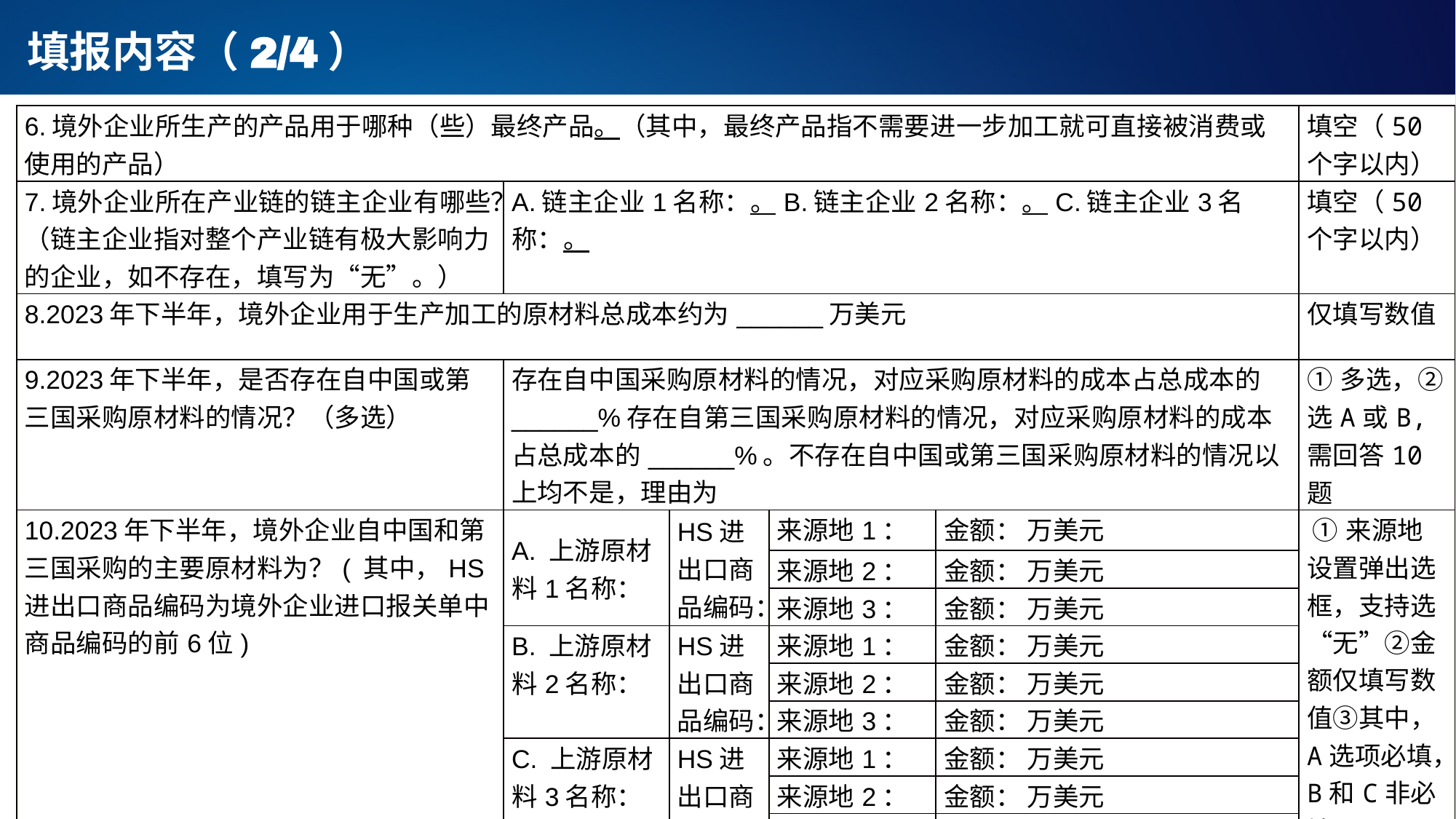

# 填报内容（2/4）
| 6.境外企业所生产的产品用于哪种（些）最终产品。（其中，最终产品指不需要进一步加工就可直接被消费或使用的产品） |  |  |  |  | 填空（50个字以内） |
| --- | --- | --- | --- | --- | --- |
| 7.境外企业所在产业链的链主企业有哪些？（链主企业指对整个产业链有极大影响力的企业，如不存在，填写为“无”。） | A.链主企业1名称：。B.链主企业2名称：。C.链主企业3名称：。 |  |  |  | 填空（50个字以内） |
| 8.2023年下半年，境外企业用于生产加工的原材料总成本约为\_\_\_\_\_\_万美元 |  |  |  |  | 仅填写数值 |
| 9.2023年下半年，是否存在自中国或第三国采购原材料的情况？（多选） | 存在自中国采购原材料的情况，对应采购原材料的成本占总成本的\_\_\_\_\_\_%存在自第三国采购原材料的情况，对应采购原材料的成本占总成本的\_\_\_\_\_\_%。不存在自中国或第三国采购原材料的情况以上均不是，理由为 |  |  |  | ①多选，②选A或B,需回答10题 |
| 10.2023年下半年，境外企业自中国和第三国采购的主要原材料为？( 其中，HS进出口商品编码为境外企业进口报关单中商品编码的前6位) | A. 上游原材料1名称： | HS进出口商品编码： | 来源地1： | 金额： 万美元 | ①来源地设置弹出选框，支持选“无”②金额仅填写数值③其中，A选项必填，B和C非必填。 |
|  |  |  | 来源地2： | 金额： 万美元 |  |
|  |  |  | 来源地3： | 金额： 万美元 |  |
|  | B. 上游原材料2名称： | HS进出口商品编码： | 来源地1： | 金额： 万美元 |  |
|  |  |  | 来源地2： | 金额： 万美元 |  |
|  |  |  | 来源地3： | 金额： 万美元 |  |
|  | C. 上游原材料3名称： | HS进出口商品编码： | 来源地1： | 金额： 万美元 |  |
|  |  |  | 来源地2： | 金额： 万美元 |  |
|  |  |  | 来源地3： | 金额： 万美元 |  |